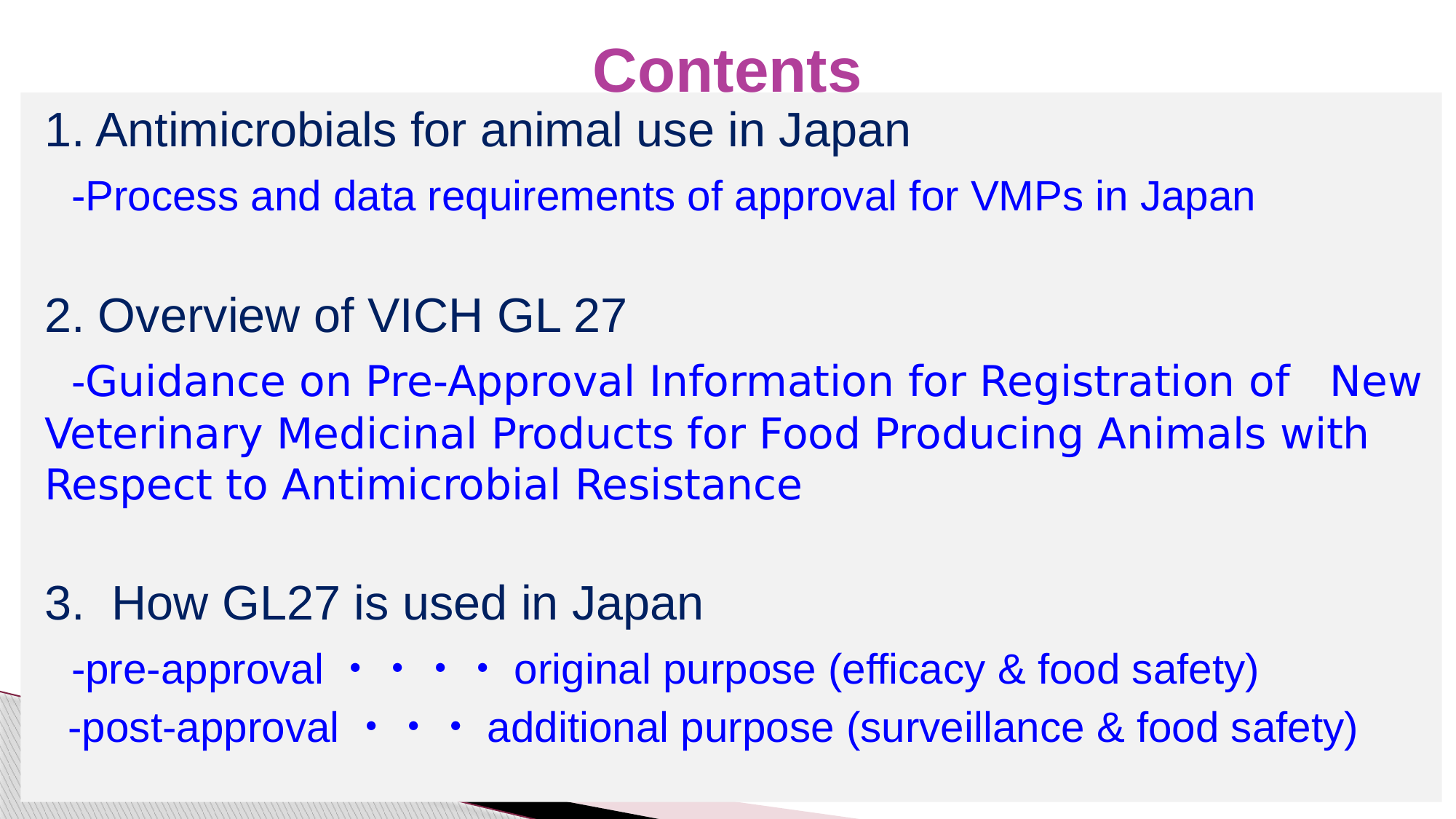

# Contents
1. Antimicrobials for animal use in Japan
  -Process and data requirements of approval for VMPs in Japan

2. Overview of VICH GL 27
  -Guidance on Pre-Approval Information for Registration of   New Veterinary Medicinal Products for Food Producing Animals with Respect to Antimicrobial Resistance

3.  How GL27 is used in Japan
  -pre-approval・・・・original purpose (efficacy & food safety)
  -post-approval・・・additional purpose (surveillance & food safety)